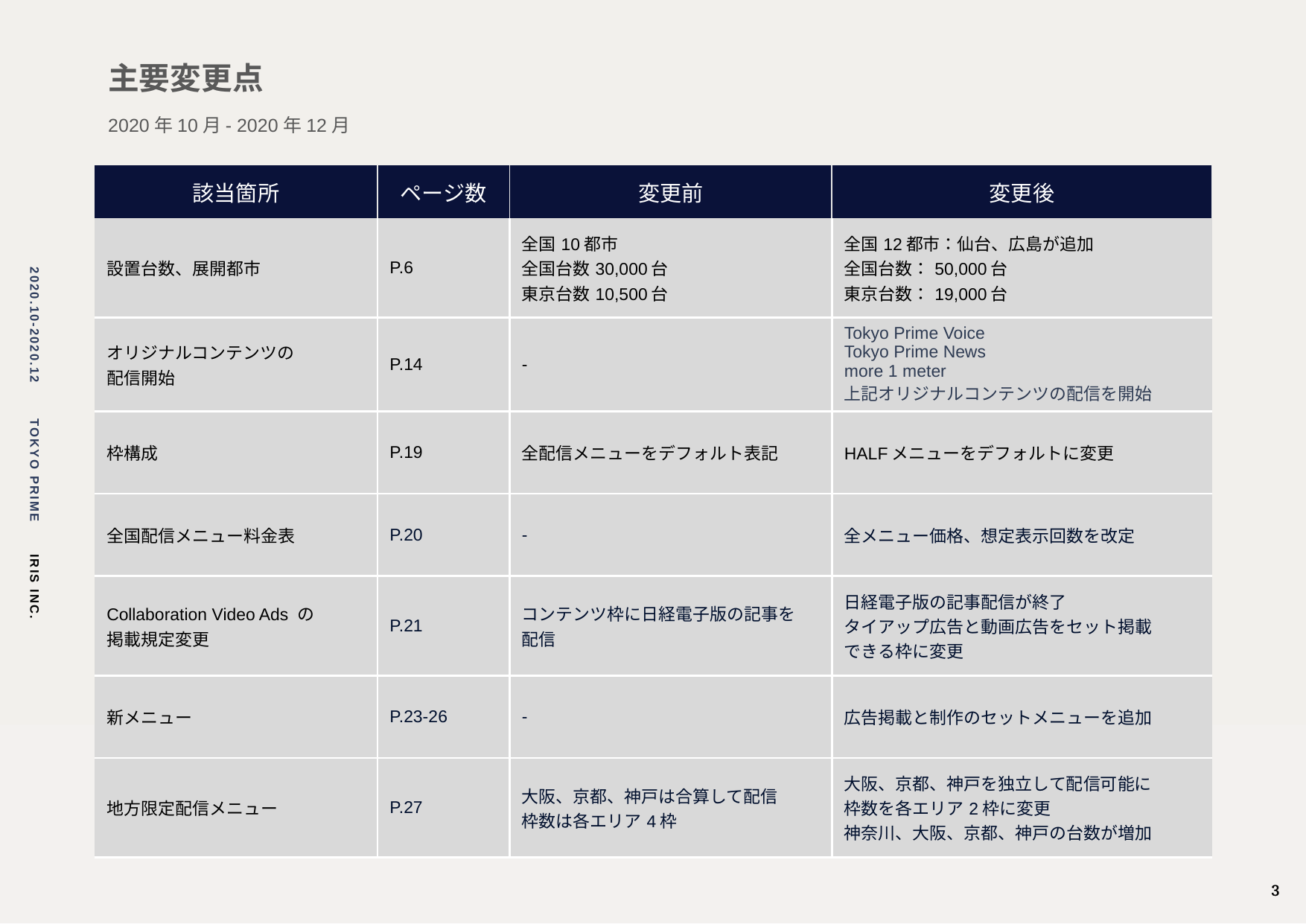

主要変更点
2020年10月- 2020年12月
| 該当箇所 | ページ数 | 変更前 | 変更後 |
| --- | --- | --- | --- |
| 設置台数、展開都市 | P.6 | 全国10都市 全国台数30,000台 東京台数10,500台 | 全国12都市：仙台、広島が追加 全国台数：50,000台 東京台数：19,000台 |
| オリジナルコンテンツの 配信開始 | P.14 | - | Tokyo Prime Voice Tokyo Prime News more 1 meter 上記オリジナルコンテンツの配信を開始 |
| 枠構成 | P.19 | 全配信メニューをデフォルト表記 | HALFメニューをデフォルトに変更 |
| 全国配信メニュー料金表 | P.20 | - | 全メニュー価格、想定表示回数を改定 |
| Collaboration Video Ads の 掲載規定変更 | P.21 | コンテンツ枠に日経電子版の記事を 配信 | 日経電子版の記事配信が終了 タイアップ広告と動画広告をセット掲載 できる枠に変更 |
| 新メニュー | P.23-26 | - | 広告掲載と制作のセットメニューを追加 |
| 地方限定配信メニュー | P.27 | 大阪、京都、神戸は合算して配信 枠数は各エリア4枠 | 大阪、京都、神戸を独立して配信可能に 枠数を各エリア2枠に変更 神奈川、大阪、京都、神戸の台数が増加 |
3